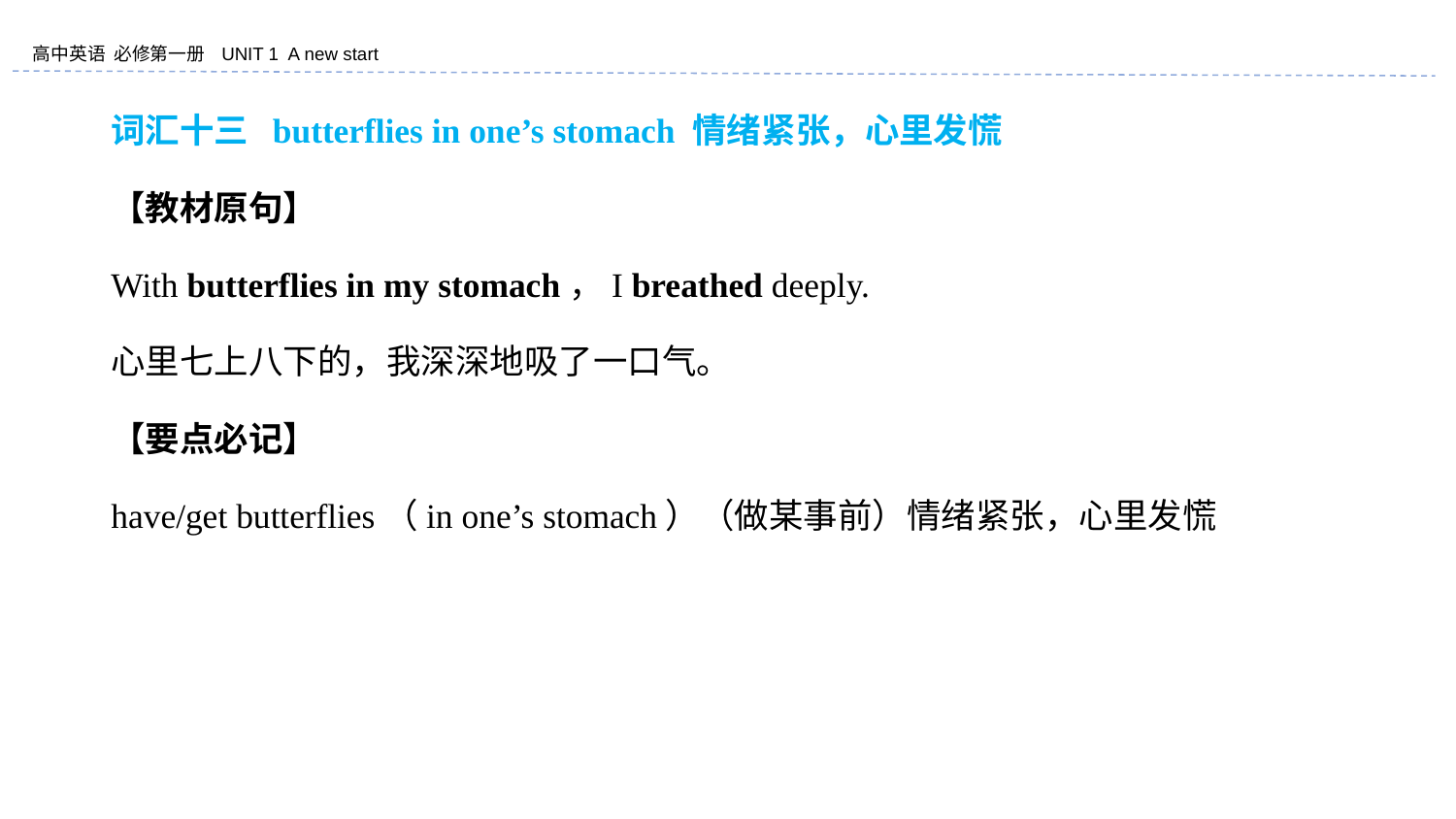

词汇十三  butterflies in one’s stomach 情绪紧张，心里发慌
【教材原句】
With butterflies in my stomach，I breathed deeply.
心里七上八下的，我深深地吸了一口气。
【要点必记】
have/get butterflies（in one’s stomach）（做某事前）情绪紧张，心里发慌